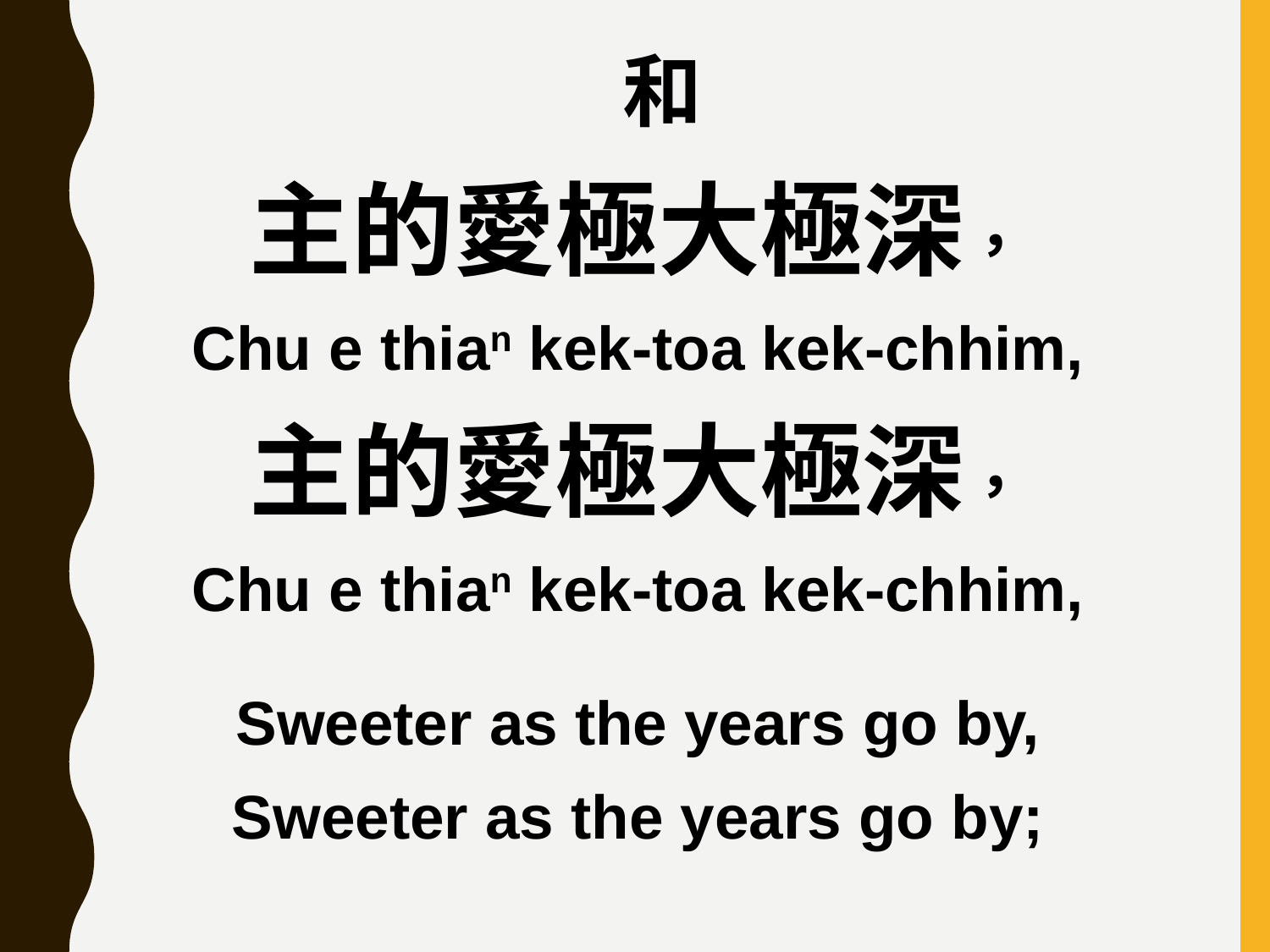

和
主的愛極大極深，
Chu e thian kek-toa kek-chhim,
主的愛極大極深，
Chu e thian kek-toa kek-chhim,

Sweeter as the years go by,
Sweeter as the years go by;